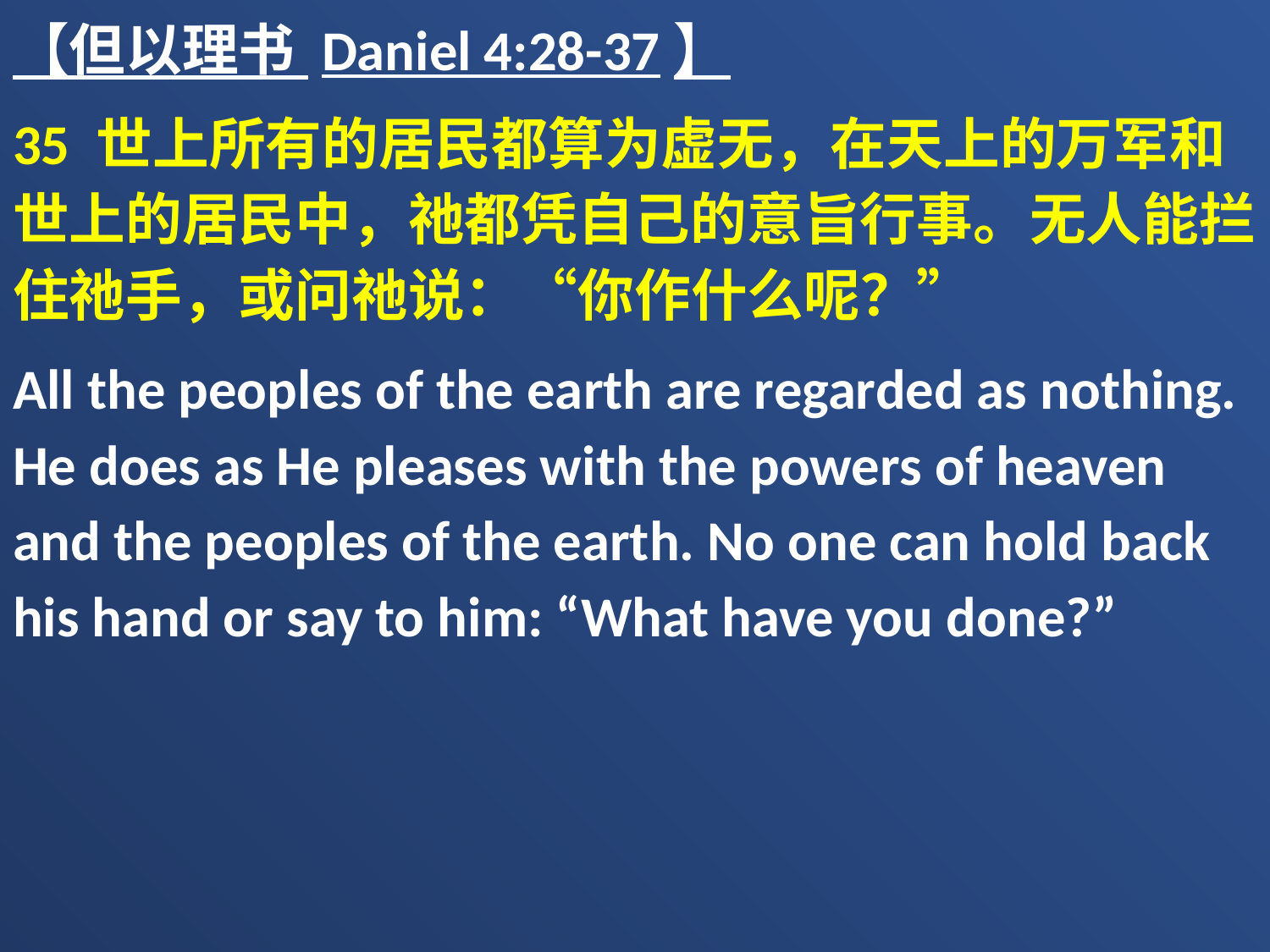

【但以理书 Daniel 4:28-37】
35 世上所有的居民都算为虚无，在天上的万军和世上的居民中，祂都凭自己的意旨行事。无人能拦住祂手，或问祂说：“你作什么呢？”
All the peoples of the earth are regarded as nothing. He does as He pleases with the powers of heaven and the peoples of the earth. No one can hold back his hand or say to him: “What have you done?”